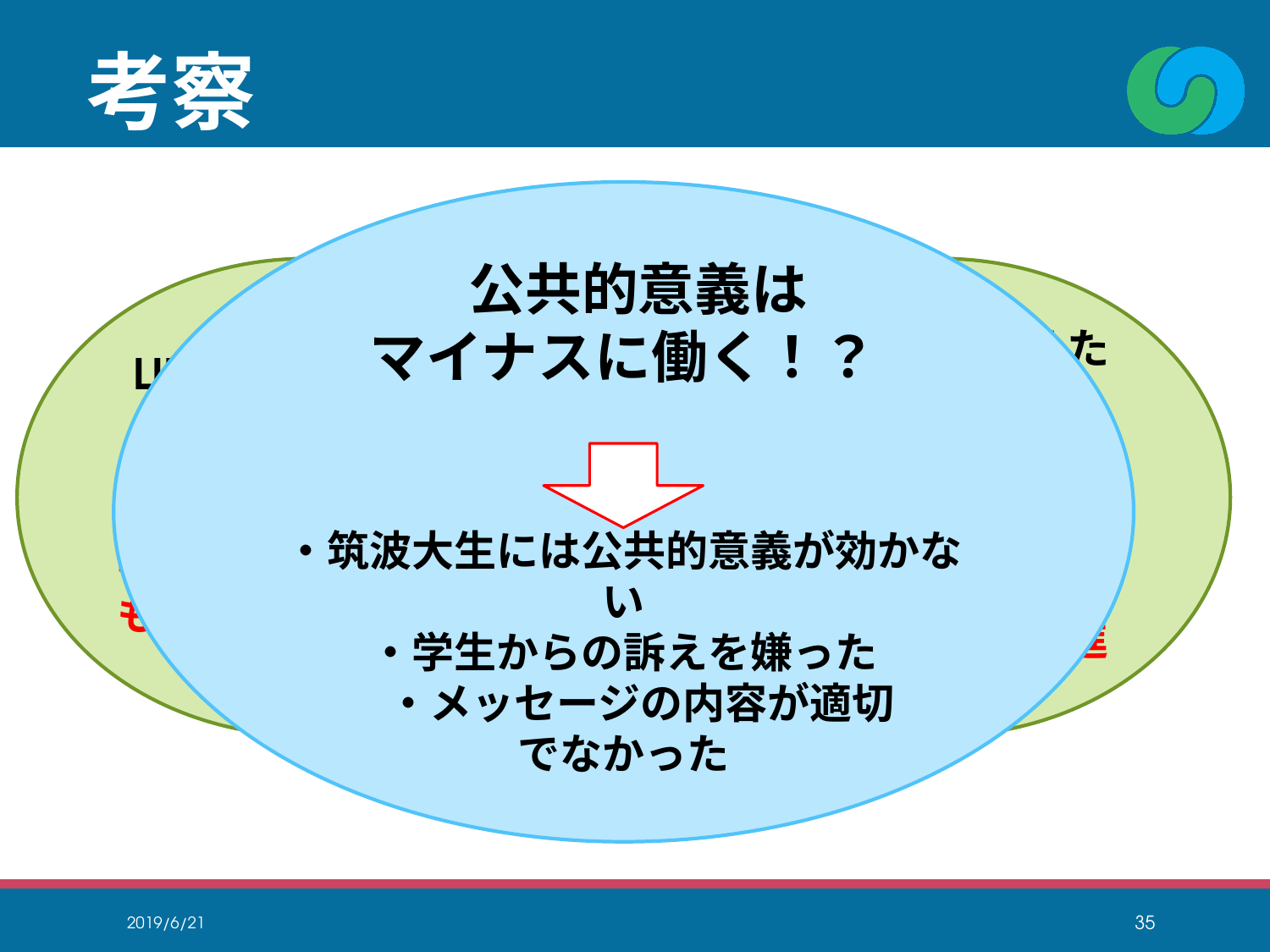

# 考察

 公共的意義は
マイナスに働く！？

・筑波大生には公共的意義が効かない
・学生からの訴えを嫌った
  ・メッセージの内容が適切
でなかった

最も報告を集めた
インセンティブ

「LINEスタンプ」
報酬として用いる
ことで報告を推進

LINEでの道路破損の報告が可能に

学生はこれまでよりも報告しやすくなる

2019/6/21
35